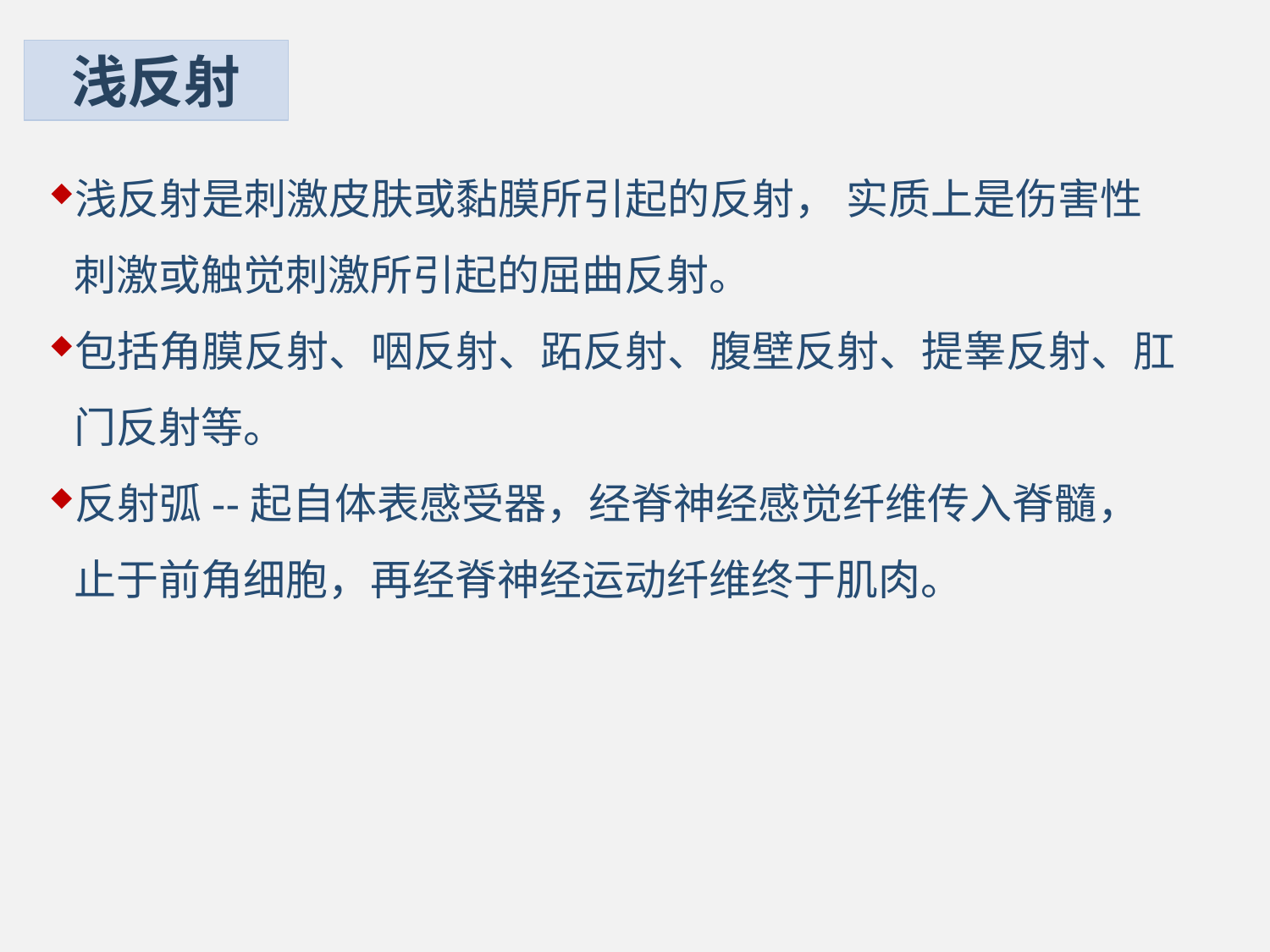

浅反射
浅反射是刺激皮肤或黏膜所引起的反射， 实质上是伤害性刺激或触觉刺激所引起的屈曲反射。
包括角膜反射、咽反射、跖反射、腹壁反射、提睾反射、肛门反射等。
反射弧--起自体表感受器，经脊神经感觉纤维传入脊髓，止于前角细胞，再经脊神经运动纤维终于肌肉。